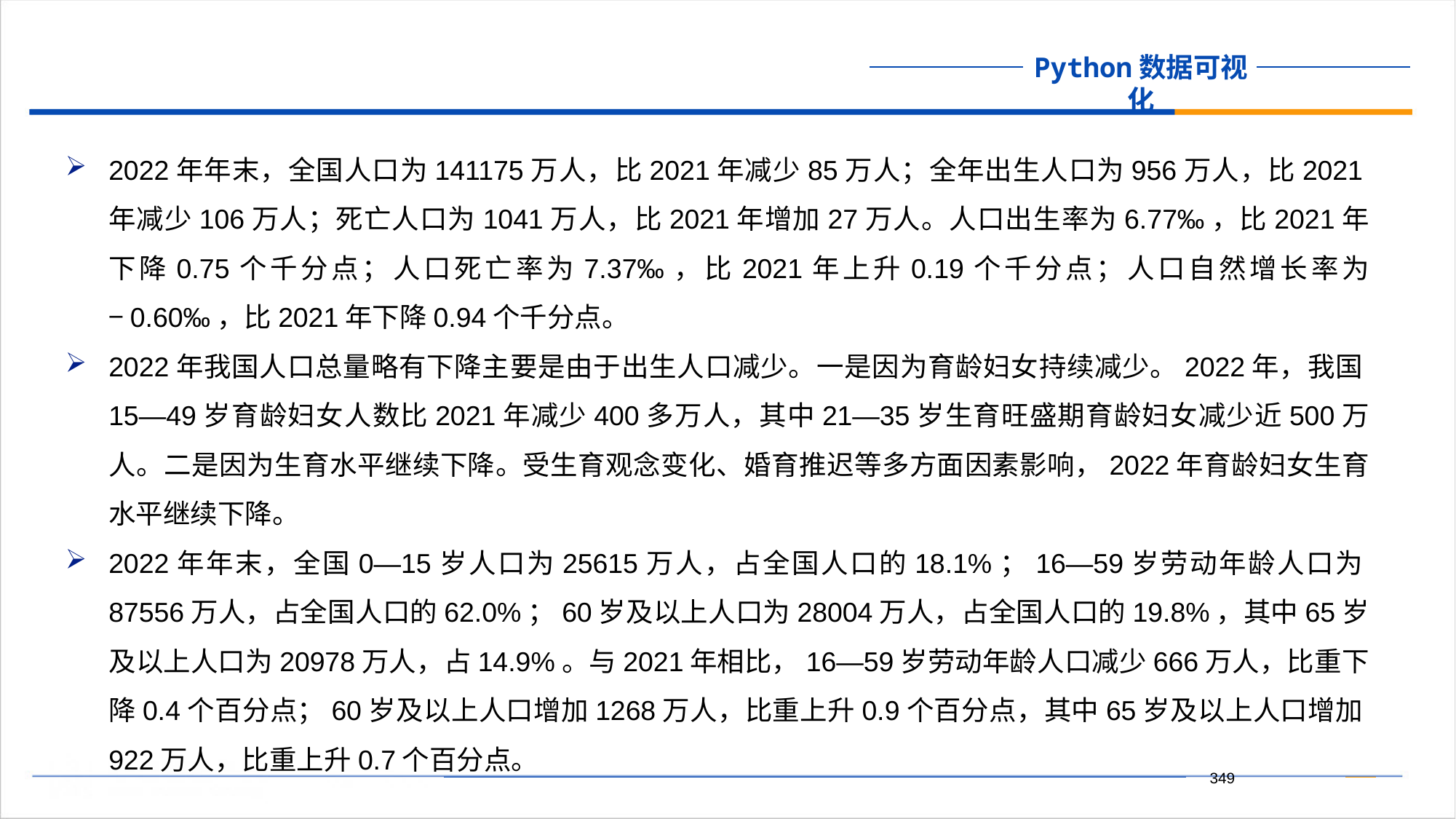

2022年年末，全国人口为141175万人，比2021年减少85万人；全年出生人口为956万人，比2021年减少106万人；死亡人口为1041万人，比2021年增加27万人。人口出生率为6.77‰，比2021年下降0.75个千分点；人口死亡率为7.37‰，比2021年上升0.19个千分点；人口自然增长率为−0.60‰，比2021年下降0.94个千分点。
2022年我国人口总量略有下降主要是由于出生人口减少。一是因为育龄妇女持续减少。2022年，我国15—49岁育龄妇女人数比2021年减少400多万人，其中21—35岁生育旺盛期育龄妇女减少近500万人。二是因为生育水平继续下降。受生育观念变化、婚育推迟等多方面因素影响，2022年育龄妇女生育水平继续下降。
2022年年末，全国0—15岁人口为25615万人，占全国人口的18.1%；16—59岁劳动年龄人口为87556万人，占全国人口的62.0%；60岁及以上人口为28004万人，占全国人口的19.8%，其中65岁及以上人口为20978万人，占14.9%。与2021年相比，16—59岁劳动年龄人口减少666万人，比重下降0.4个百分点；60岁及以上人口增加1268万人，比重上升0.9个百分点，其中65岁及以上人口增加922万人，比重上升0.7个百分点。